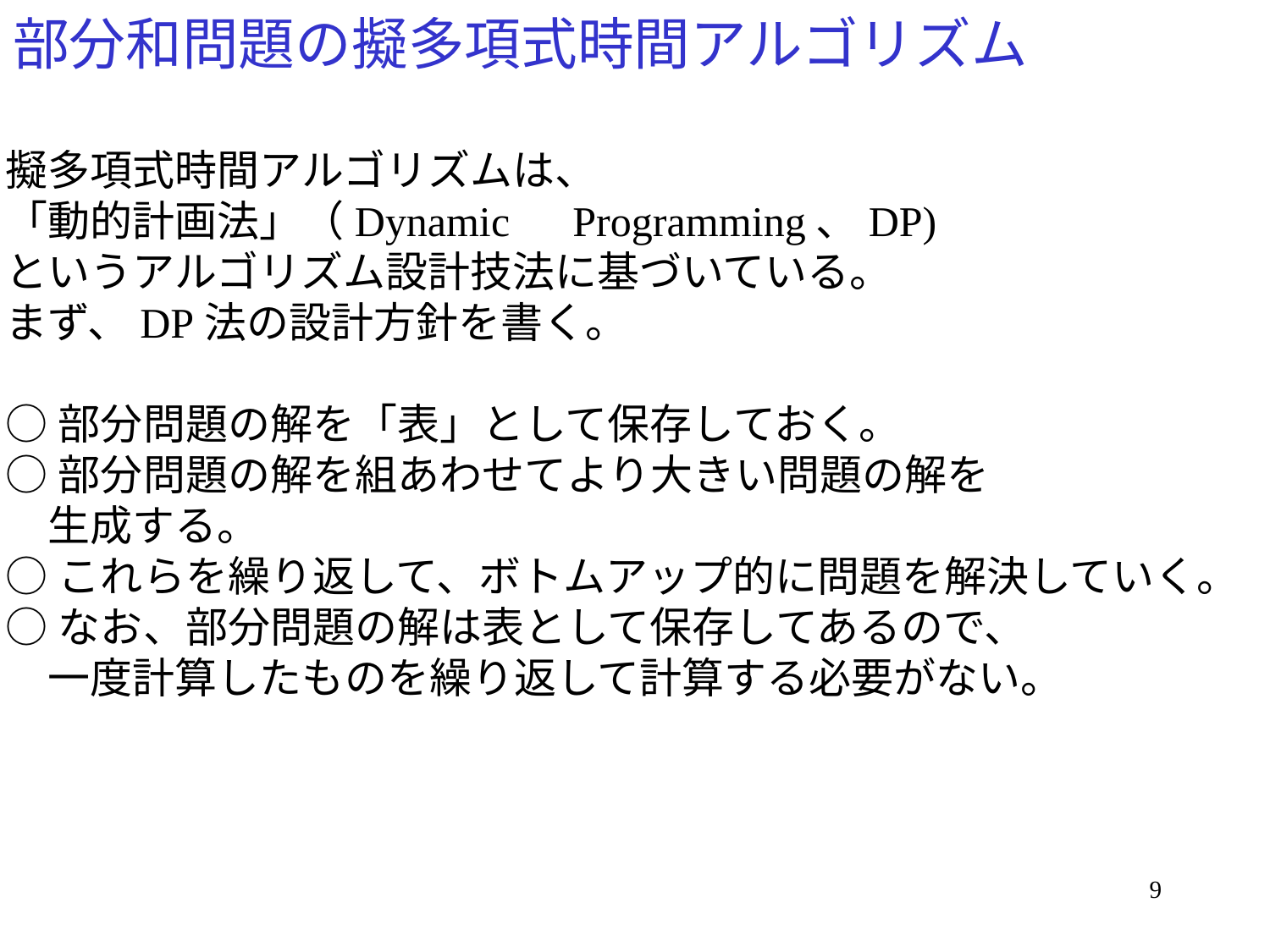

# 部分和問題の擬多項式時間アルゴリズム
擬多項式時間アルゴリズムは、
「動的計画法」（Dynamic　Programming、DP)
というアルゴリズム設計技法に基づいている。
まず、DP法の設計方針を書く。

○部分問題の解を「表」として保存しておく。
○部分問題の解を組あわせてより大きい問題の解を
　生成する。
○これらを繰り返して、ボトムアップ的に問題を解決していく。
○なお、部分問題の解は表として保存してあるので、
　一度計算したものを繰り返して計算する必要がない。
9